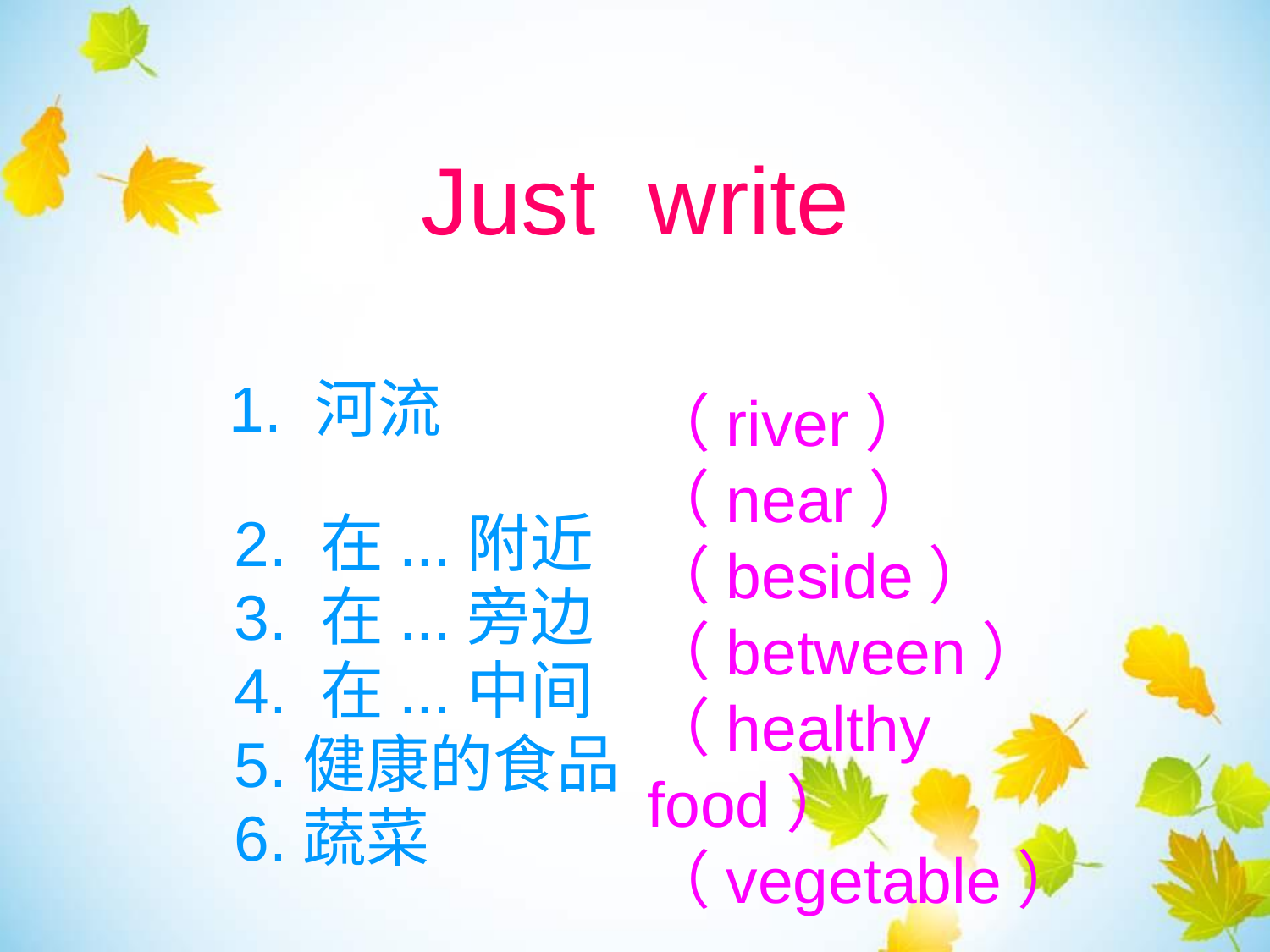

# Just  write
                 1. 河流
         2. 在...附近
         3. 在...旁边
         4. 在...中间
         5.健康的食品
         6.蔬菜
（river）
（near）
（beside）
（between）
（healthy food）
（vegetable）